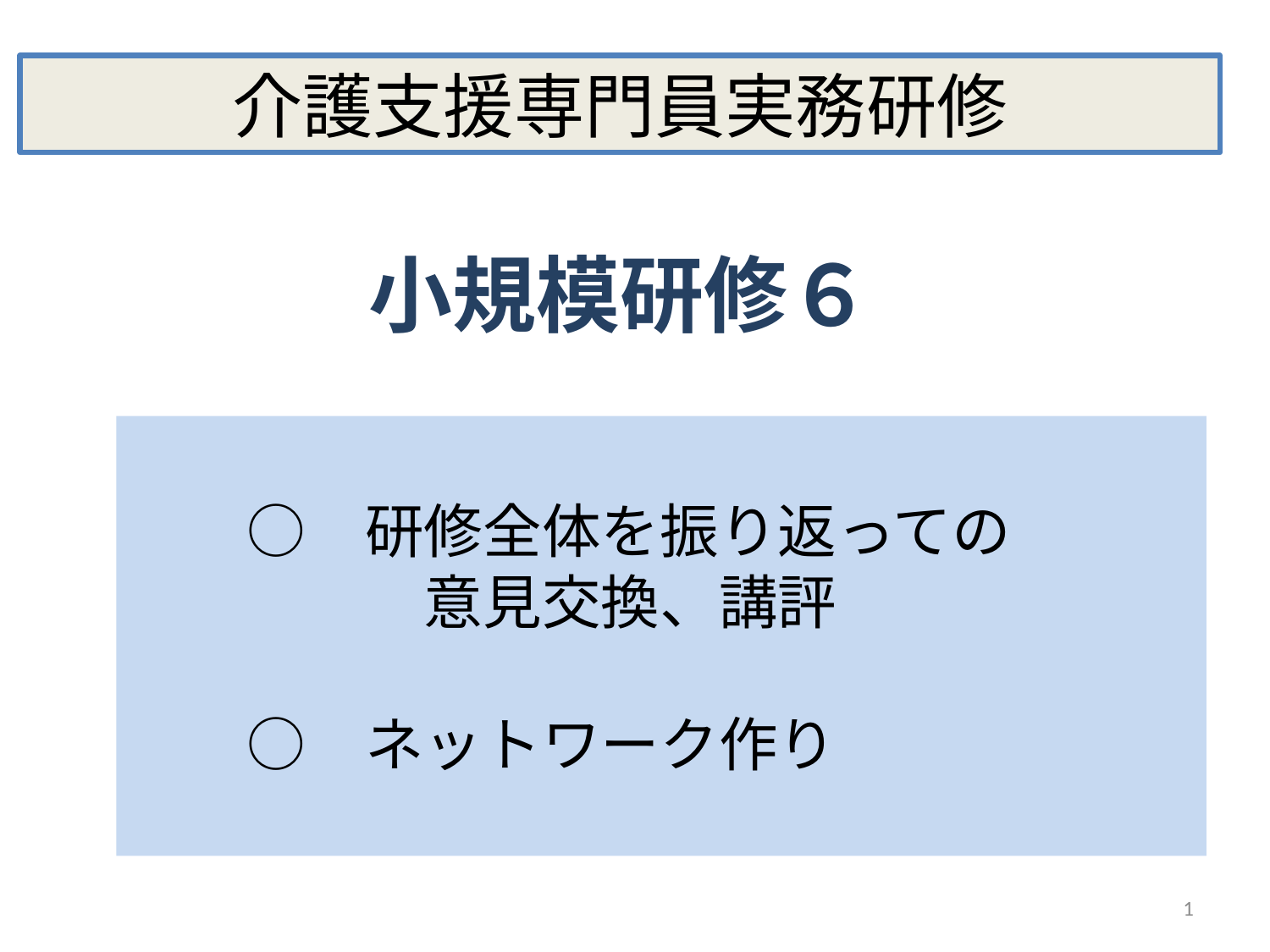

介護支援専門員実務研修
小規模研修６
# ○　研修全体を振り返っての 　　　　　意見交換、講評 　　○　ネットワーク作り
1